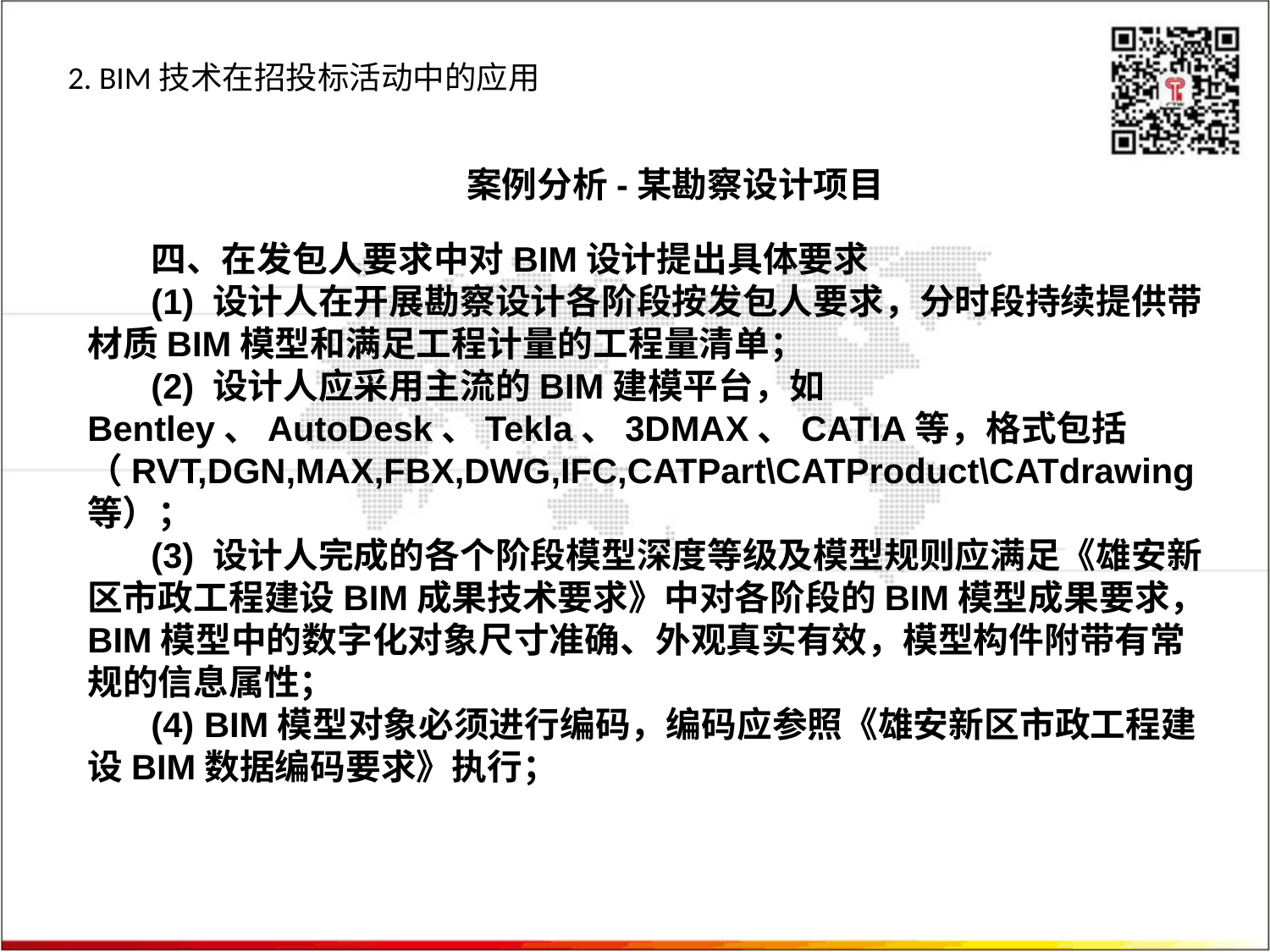

第7章   招标投标争议的解决
2. BIM技术在招投标活动中的应用招标投标争议的解决
案例分析-某勘察设计项目
四、在发包人要求中对BIM设计提出具体要求
(1) 设计人在开展勘察设计各阶段按发包人要求，分时段持续提供带材质BIM模型和满足工程计量的工程量清单；
(2) 设计人应采用主流的BIM建模平台，如Bentley、AutoDesk、Tekla、3DMAX、CATIA等，格式包括（RVT,DGN,MAX,FBX,DWG,IFC,CATPart\CATProduct\CATdrawing等）；
(3) 设计人完成的各个阶段模型深度等级及模型规则应满足《雄安新区市政工程建设BIM成果技术要求》中对各阶段的BIM模型成果要求，BIM模型中的数字化对象尺寸准确、外观真实有效，模型构件附带有常规的信息属性；
(4) BIM模型对象必须进行编码，编码应参照《雄安新区市政工程建设BIM数据编码要求》执行；